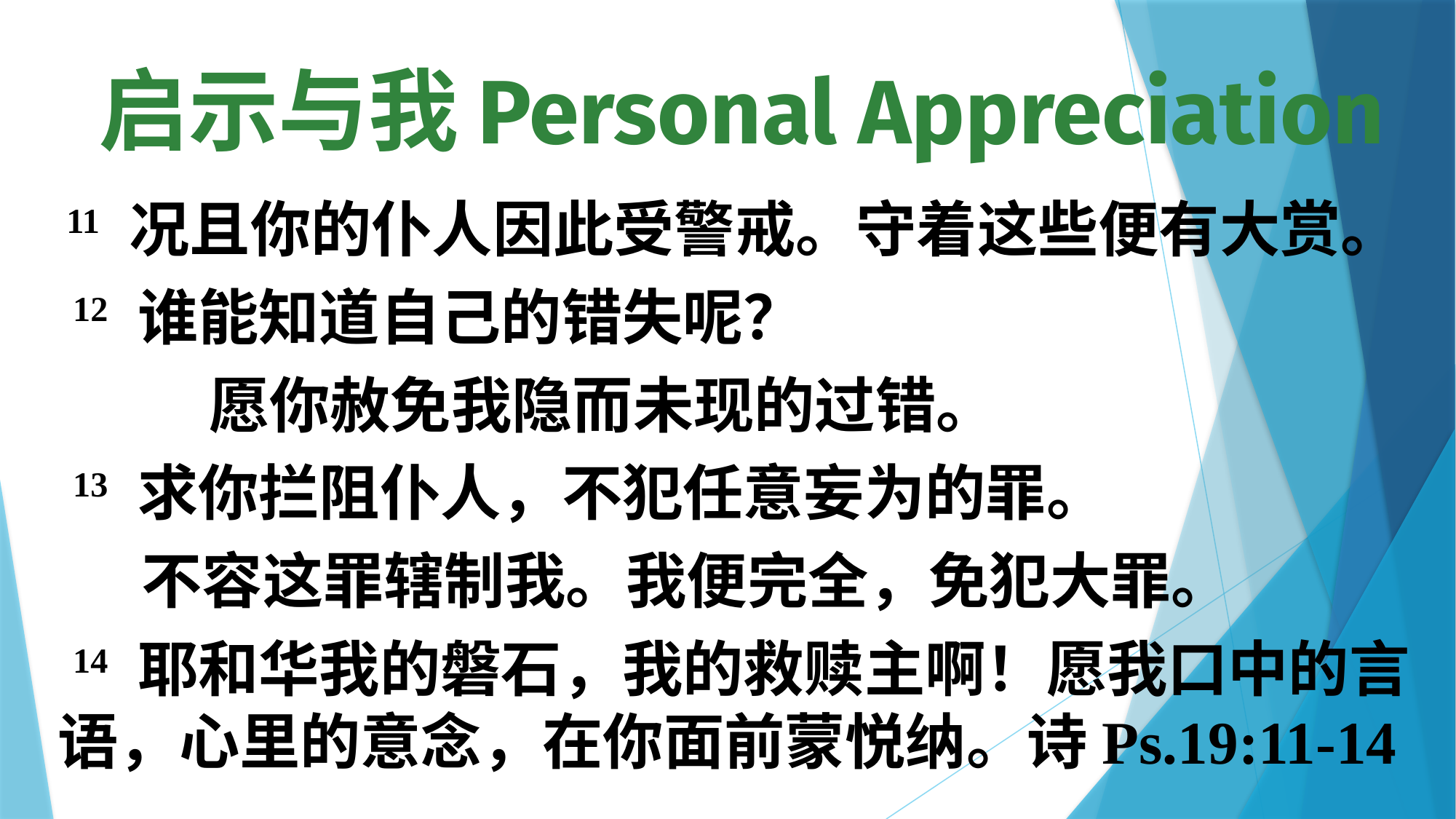

# 启示与我Personal Appreciation
 11 况且你的仆人因此受警戒。守着这些便有大赏。
 12 谁能知道自己的错失呢？
	  愿你赦免我隐而未现的过错。
 13 求你拦阻仆人，不犯任意妄为的罪。
     不容这罪辖制我。我便完全，免犯大罪。
 14 耶和华我的磐石，我的救赎主啊！愿我口中的言语，心里的意念，在你面前蒙悦纳。诗Ps.19:11-14